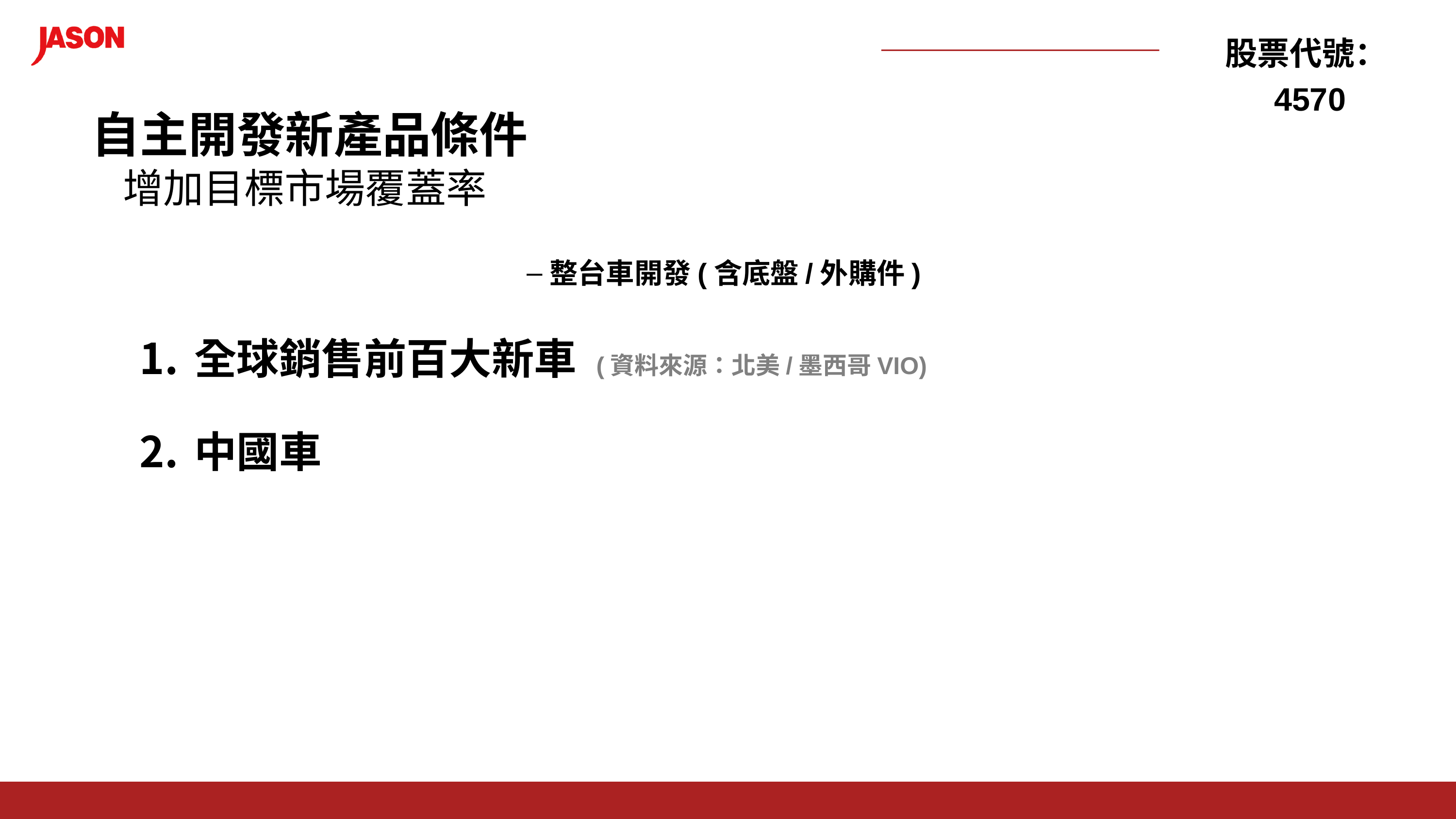

股票代號：4570

自主開發新產品條件
增加目標市場覆蓋率
整台車開發(含底盤/外購件)

全球銷售前百大新車 (資料來源：北美/墨西哥VIO)

中國車